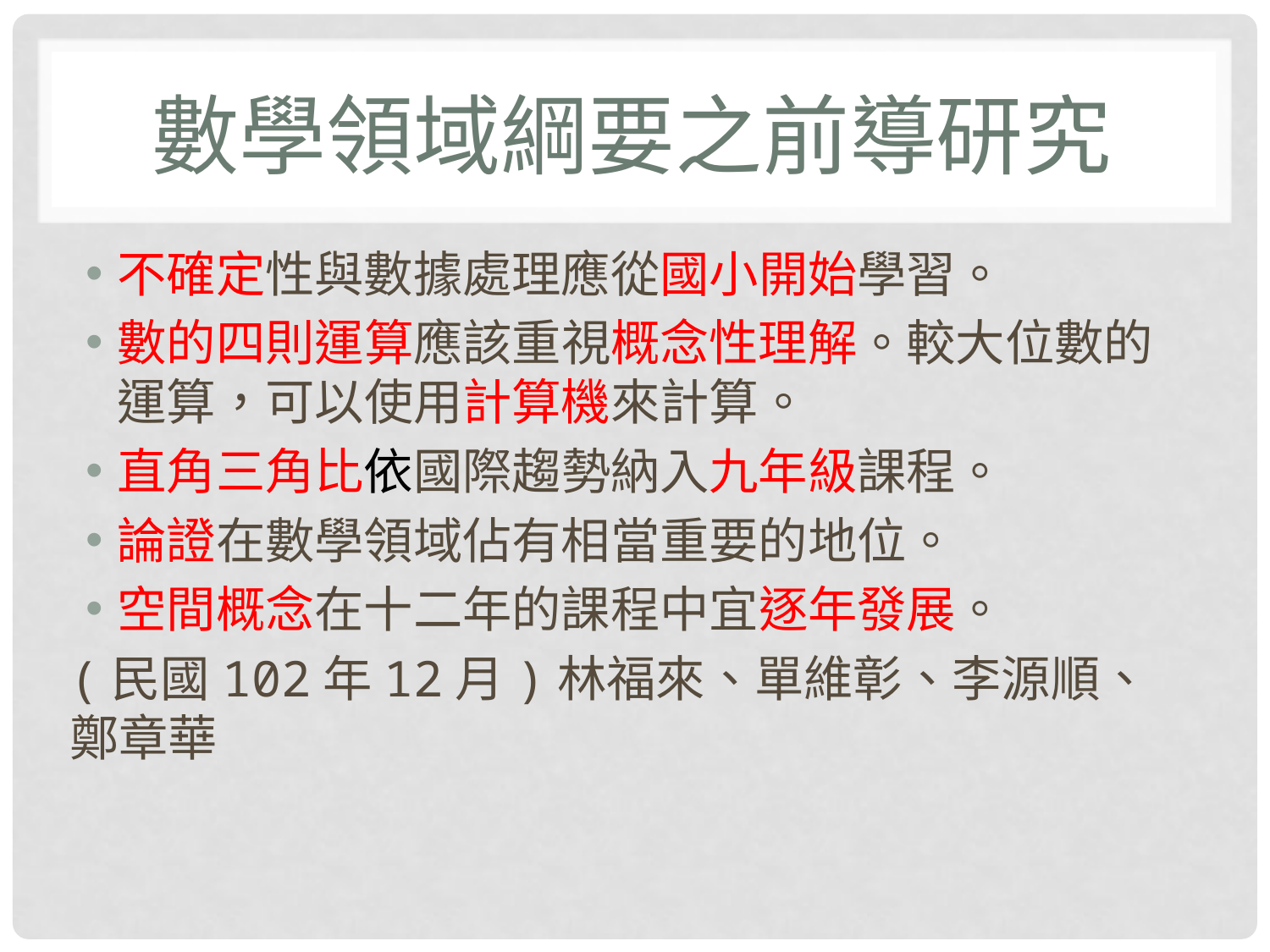

# 數學領域綱要之前導研究
不確定性與數據處理應從國小開始學習。
數的四則運算應該重視概念性理解。較大位數的運算，可以使用計算機來計算。
直角三角比依國際趨勢納入九年級課程。
論證在數學領域佔有相當重要的地位。
空間概念在十二年的課程中宜逐年發展。
(民國102年12月)林福來、單維彰、李源順、鄭章華